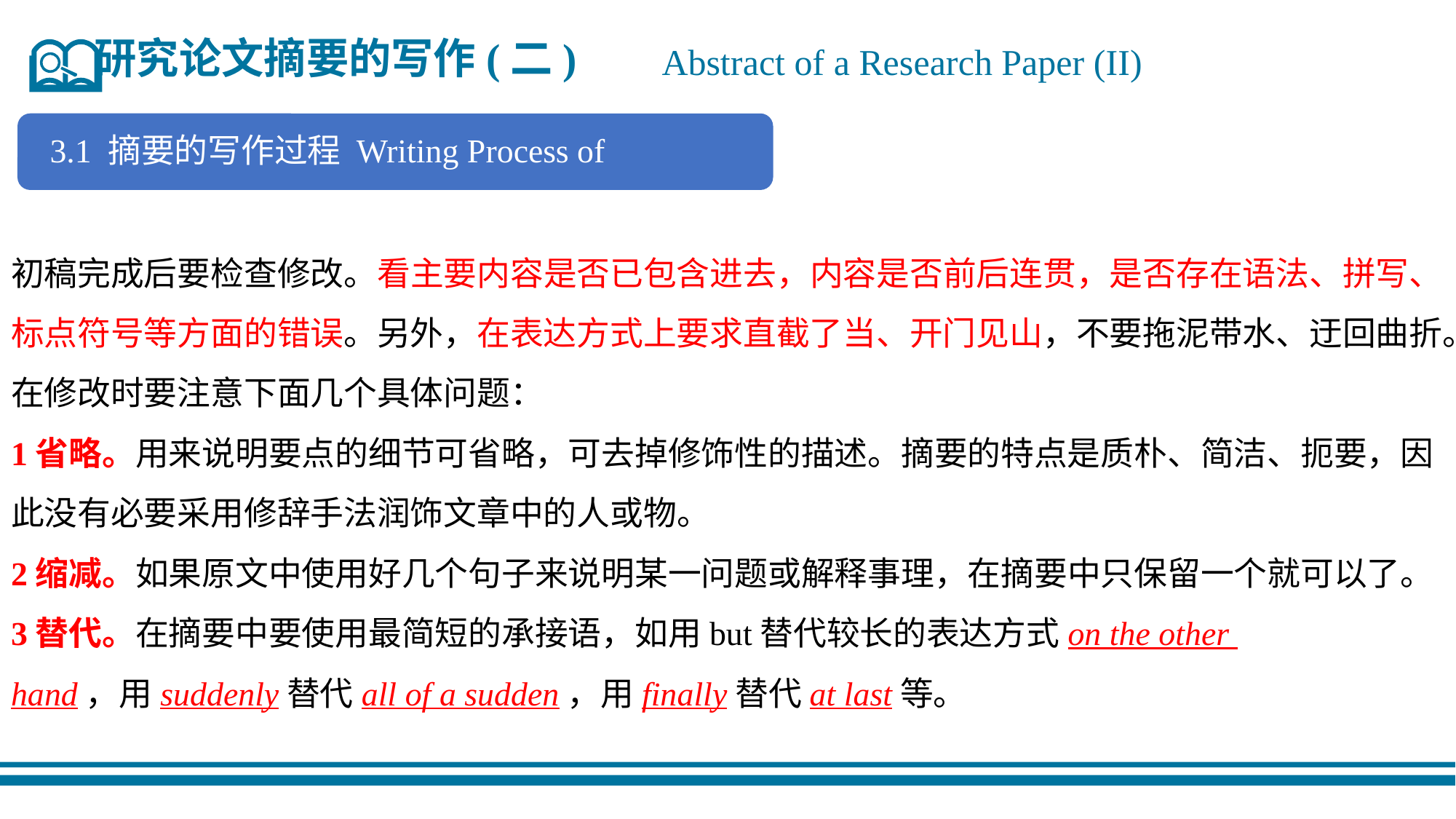

研究论文摘要的写作(二)
Abstract of a Research Paper (II)
3.1 摘要的写作过程 Writing Process of Abstracts

初稿完成后要检查修改。看主要内容是否已包含进去，内容是否前后连贯，是否存在语法、拼写、标点符号等方面的错误。另外，在表达方式上要求直截了当、开门见山，不要拖泥带水、迂回曲折。在修改时要注意下面几个具体问题：
1省略。用来说明要点的细节可省略，可去掉修饰性的描述。摘要的特点是质朴、简洁、扼要，因此没有必要采用修辞手法润饰文章中的人或物。
2缩减。如果原文中使用好几个句子来说明某一问题或解释事理，在摘要中只保留一个就可以了。 3替代。在摘要中要使用最简短的承接语，如用but替代较长的表达方式on the other
hand，用suddenly替代all of a sudden，用finally替代at last等。